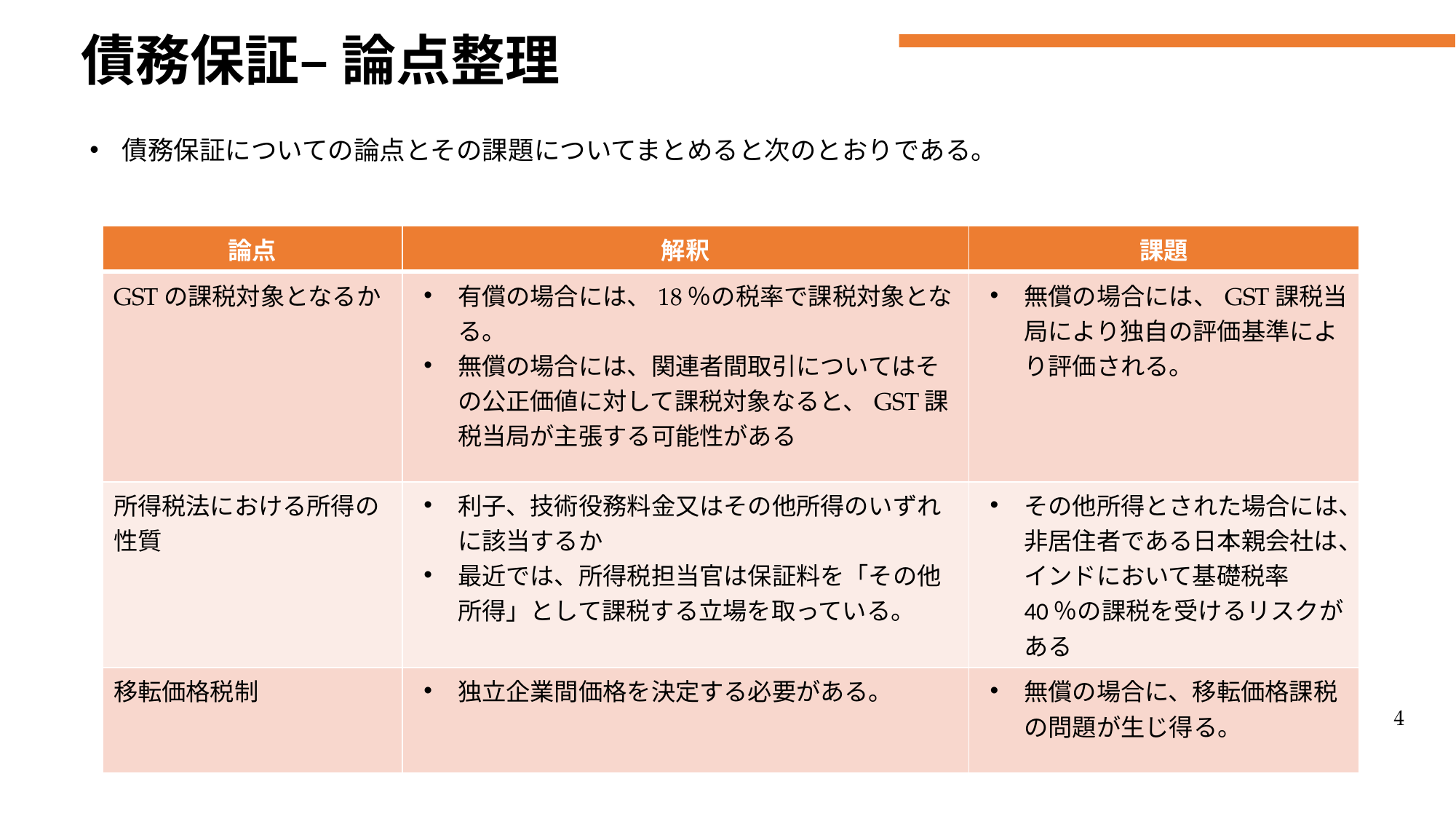

# 債務保証– 論点整理

債務保証についての論点とその課題についてまとめると次のとおりである。
| 論点 | 解釈 | 課題 |
| --- | --- | --- |
| GSTの課税対象となるか | 有償の場合には、18％の税率で課税対象となる。 無償の場合には、関連者間取引についてはその公正価値に対して課税対象なると、GST課税当局が主張する可能性がある | 無償の場合には、GST課税当局により独自の評価基準により評価される。 |
| 所得税法における所得の 性質 | 利子、技術役務料金又はその他所得のいずれに該当するか 最近では、所得税担当官は保証料を「その他所得」として課税する立場を取っている。 | その他所得とされた場合には、非居住者である日本親会社は、インドにおいて基礎税率40％の課税を受けるリスクがある |
| 移転価格税制 | 独立企業間価格を決定する必要がある。 | 無償の場合に、移転価格課税の問題が生じ得る。 |
4